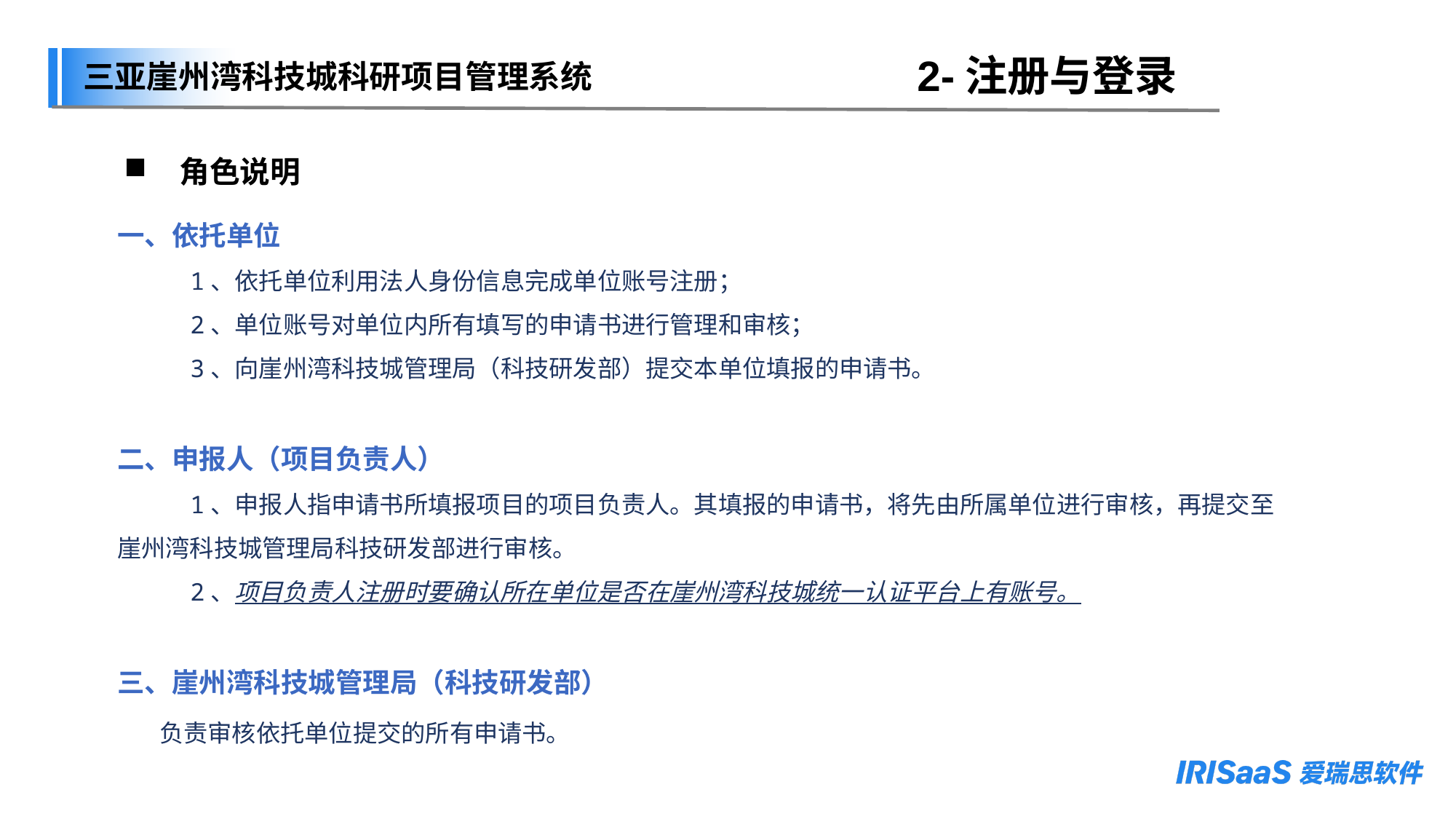

三亚崖州湾科技城科研项目管理系统
2-注册与登录
 角色说明
一、依托单位
     1、依托单位利用法人身份信息完成单位账号注册；
     2、单位账号对单位内所有填写的申请书进行管理和审核；
     3、向崖州湾科技城管理局（科技研发部）提交本单位填报的申请书。

二、申报人（项目负责人）
     1、申报人指申请书所填报项目的项目负责人。其填报的申请书，将先由所属单位进行审核，再提交至崖州湾科技城管理局科技研发部进行审核。
     2、项目负责人注册时要确认所在单位是否在崖州湾科技城统一认证平台上有账号。

三、崖州湾科技城管理局（科技研发部）
      负责审核依托单位提交的所有申请书。